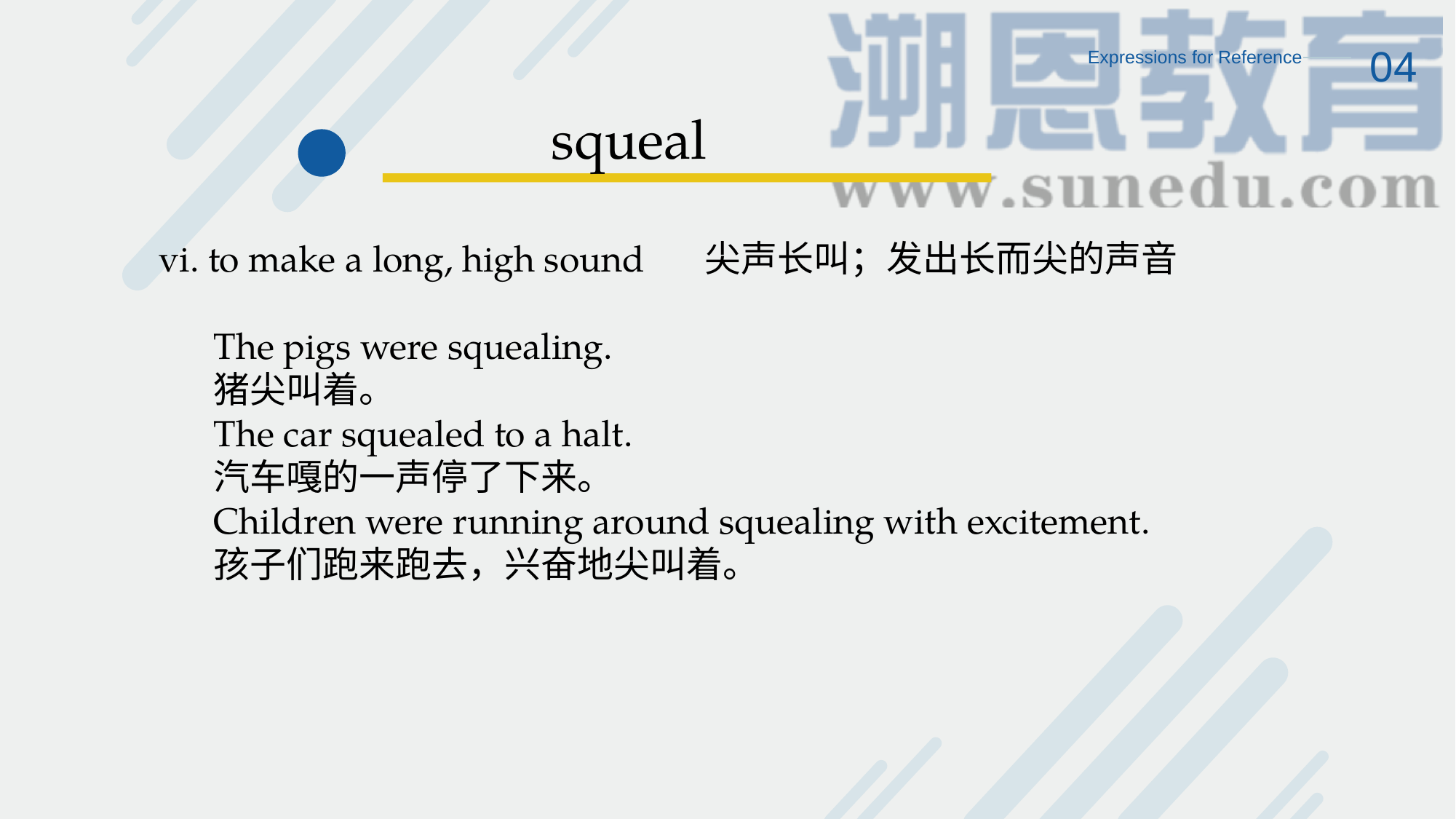

04
Expressions for Reference
squeal

vi. to make a long, high sound 	尖声长叫；发出长而尖的声音

The pigs were squealing.
猪尖叫着。
The car squealed to a halt.
汽车嘎的一声停了下来。
Children were running around squealing with excitement.
孩子们跑来跑去，兴奋地尖叫着。